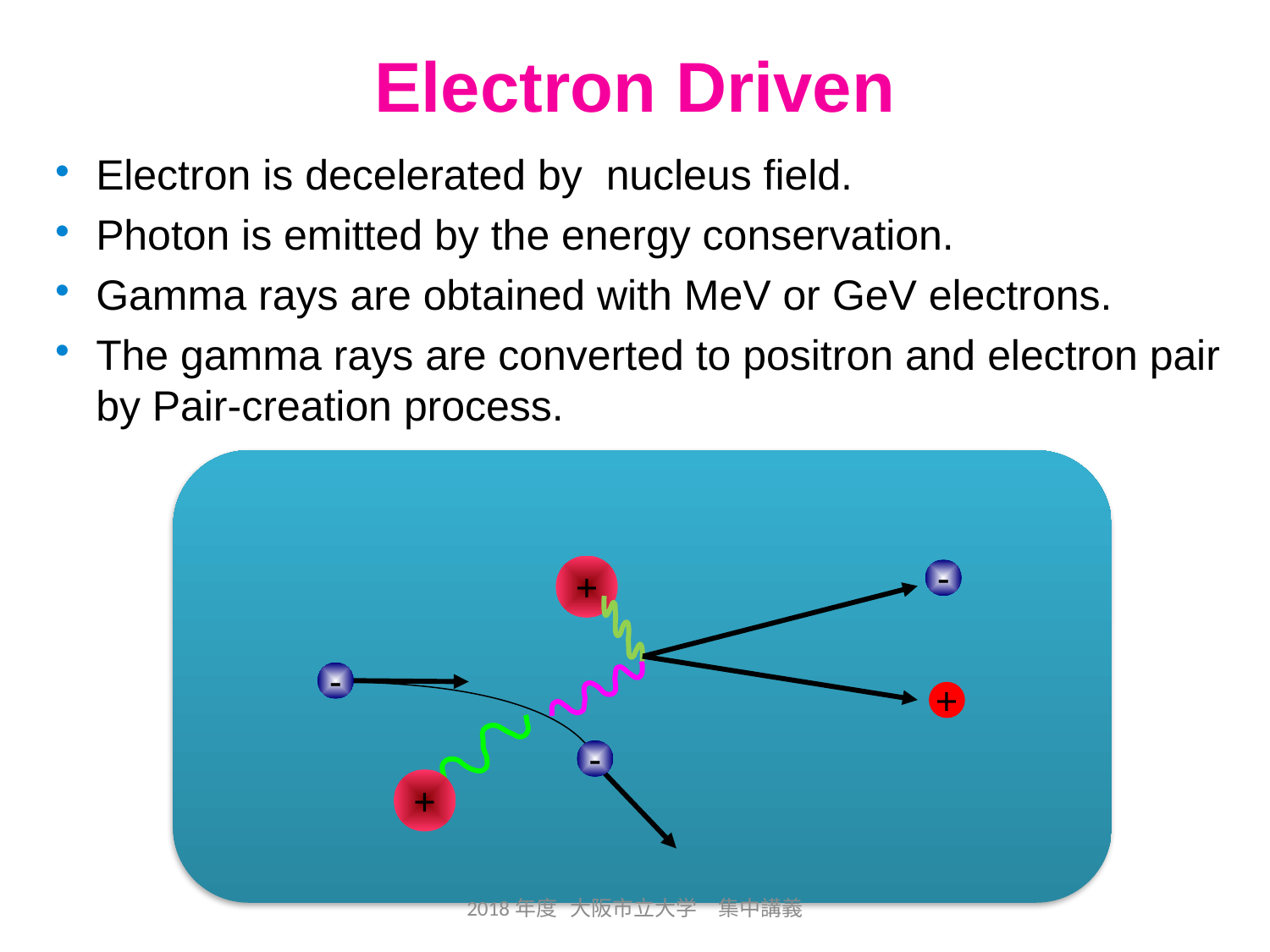

# Electron Driven
Electron is decelerated by  nucleus field.
Photon is emitted by the energy conservation.
Gamma rays are obtained with MeV or GeV electrons.
The gamma rays are converted to positron and electron pair by Pair-creation process.

+
-

-

+

-

+
2018年度  大阪市立大学　集中講義